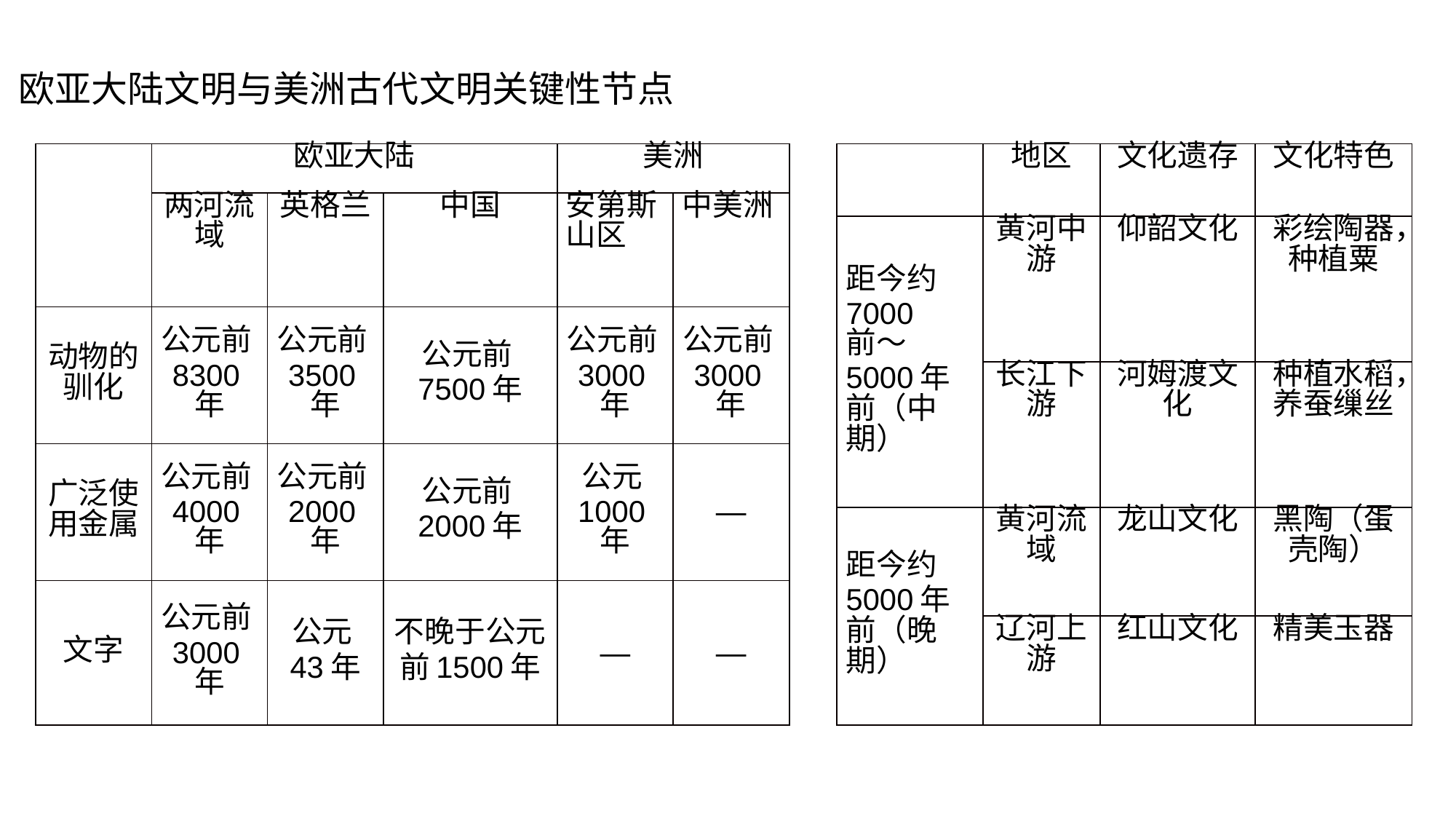

欧亚大陆文明与美洲古代文明关键性节点
|  | 欧亚大陆 |  |  | 美洲 |  |
| --- | --- | --- | --- | --- | --- |
|  | 两河流域 | 英格兰 | 中国 | 安第斯山区 | 中美洲 |
| 动物的驯化 | 公元前8300年 | 公元前3500年 | 公元前7500年 | 公元前3000年 | 公元前3000年 |
| 广泛使用金属 | 公元前4000年 | 公元前2000年 | 公元前2000年 | 公元1000年 | — |
| 文字 | 公元前3000年 | 公元43年 | 不晚于公元前1500年 | — | — |
|  | 地区 | 文化遗存 | 文化特色 |
| --- | --- | --- | --- |
| 距今约7000前～5000年前（中期） | 黄河中游 | 仰韶文化 | 彩绘陶器，种植粟 |
|  | 长江下游 | 河姆渡文化 | 种植水稻，养蚕缫丝 |
| 距今约5000年前（晚期） | 黄河流域 | 龙山文化 | 黑陶（蛋壳陶） |
|  | 辽河上游 | 红山文化 | 精美玉器 |